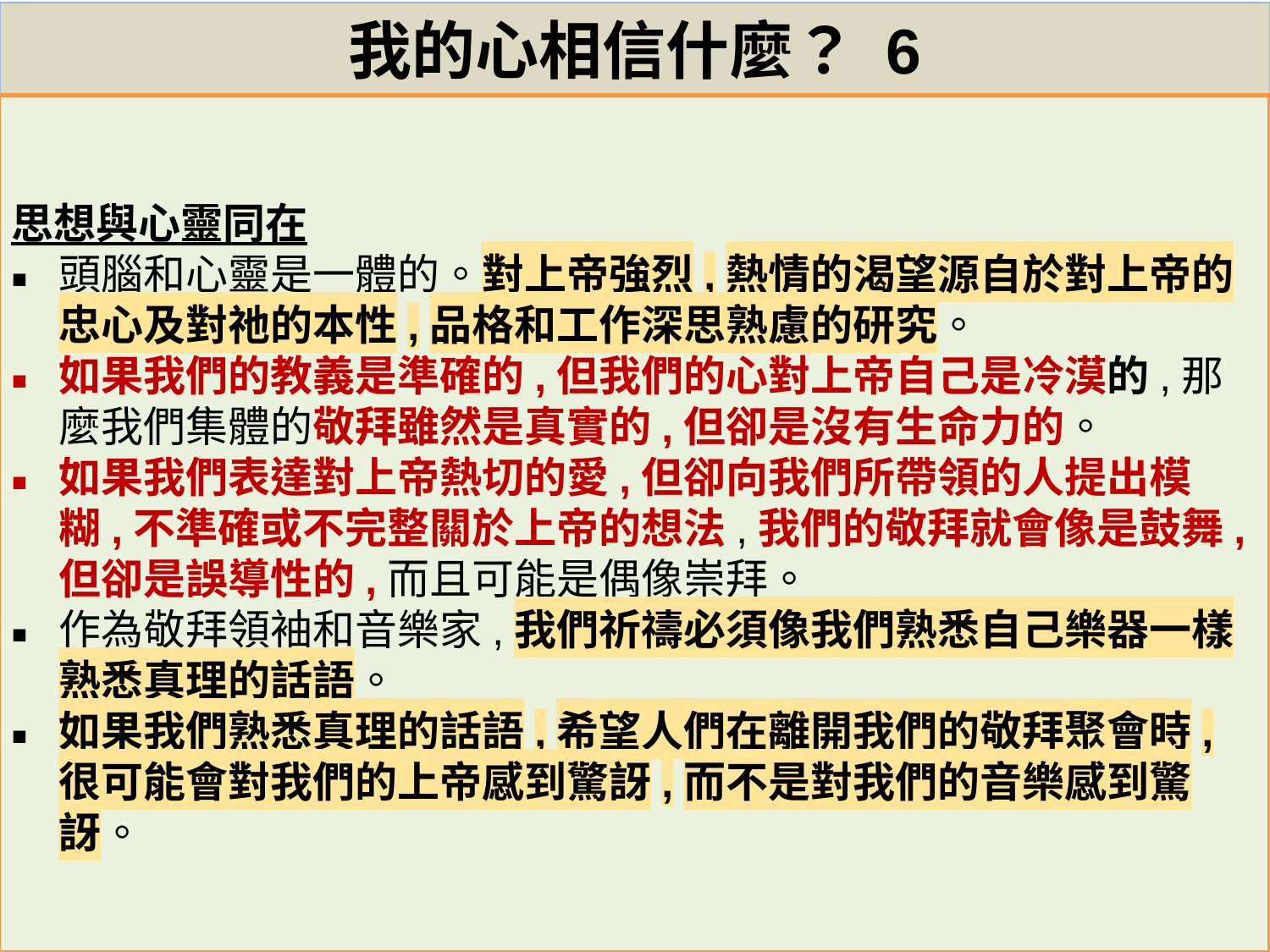

# 我的心相信什麼？ 6

思想與心靈同在
頭腦和心靈是一體的。對上帝強烈,熱情的渴望源自於對上帝的忠心及對祂的本性,品格和工作深思熟慮的研究。
如果我們的教義是準確的,但我們的心對上帝自己是冷漠的,那麼我們集體的敬拜雖然是真實的,但卻是沒有生命力的。
如果我們表達對上帝熱切的愛,但卻向我們所帶領的人提出模糊,不準確或不完整關於上帝的想法,我們的敬拜就會像是鼓舞,但卻是誤導性的,而且可能是偶像崇拜。
作為敬拜領袖和音樂家,我們祈禱必須像我們熟悉自己樂器一樣熟悉真理的話語。
如果我們熟悉真理的話語,希望人們在離開我們的敬拜聚會時,很可能會對我們的上帝感到驚訝,而不是對我們的音樂感到驚訝。